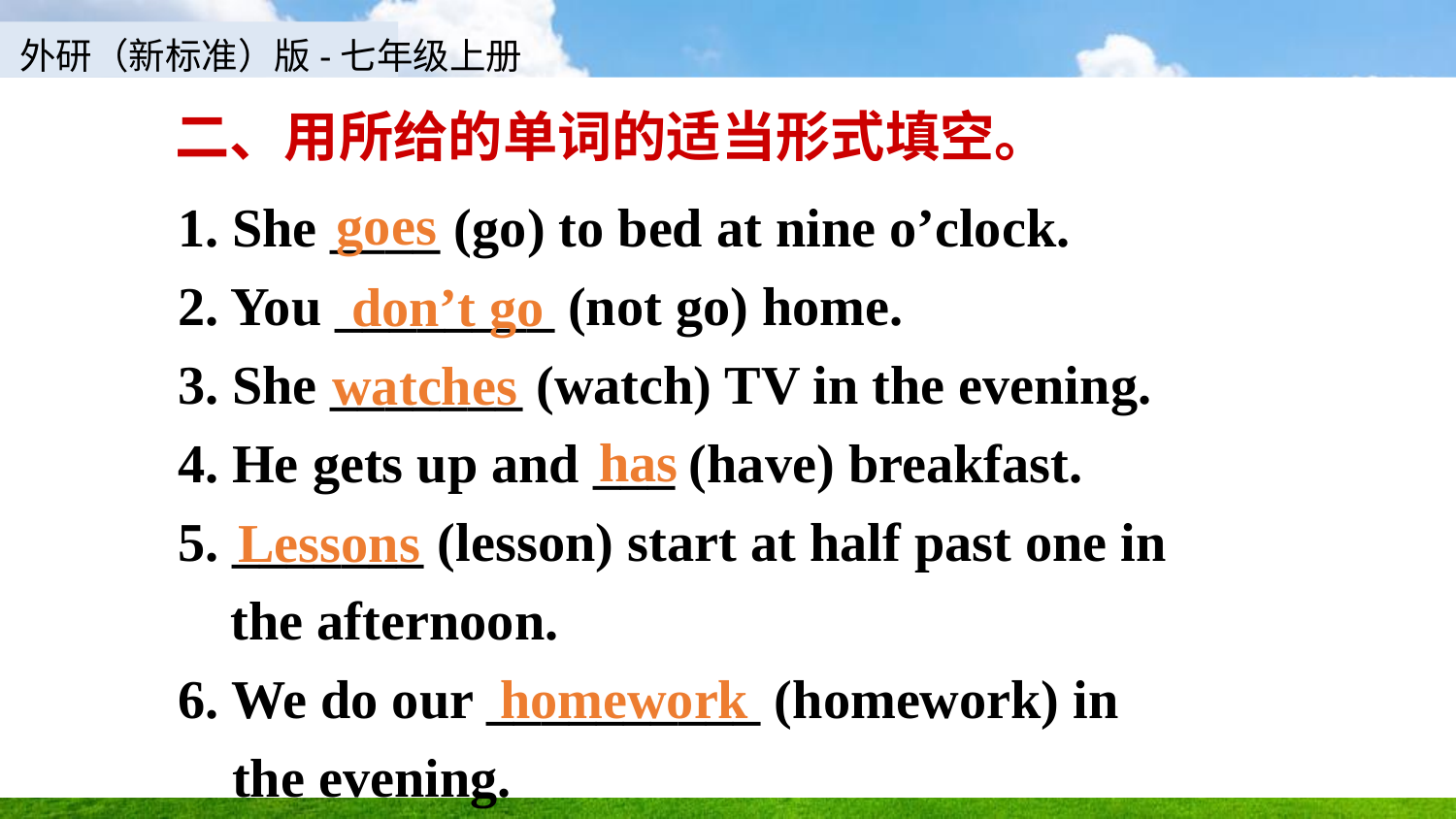

# 二、用所给的单词的适当形式填空。
1. She ____ (go) to bed at nine o’clock.
2. You ________ (not go) home.
3. She _______ (watch) TV in the evening.
4. He gets up and ___ (have) breakfast.
5. _______ (lesson) start at half past one in the afternoon.
6. We do our __________ (homework) in
    the evening.
goes
don’t go
watches
has
Lessons
homework